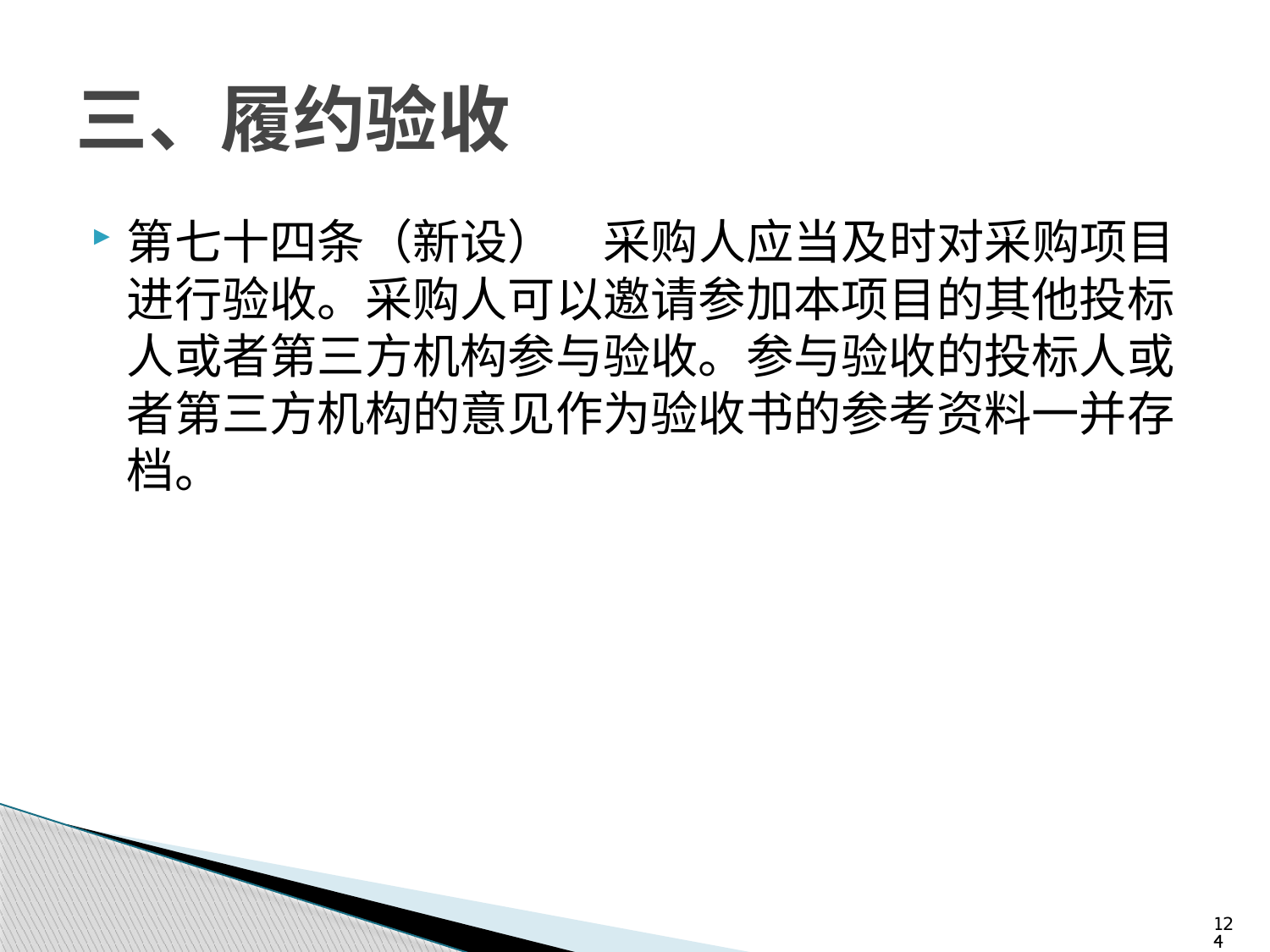

# 三、履约验收
第七十四条（新设）　采购人应当及时对采购项目进行验收。采购人可以邀请参加本项目的其他投标人或者第三方机构参与验收。参与验收的投标人或者第三方机构的意见作为验收书的参考资料一并存档。

124